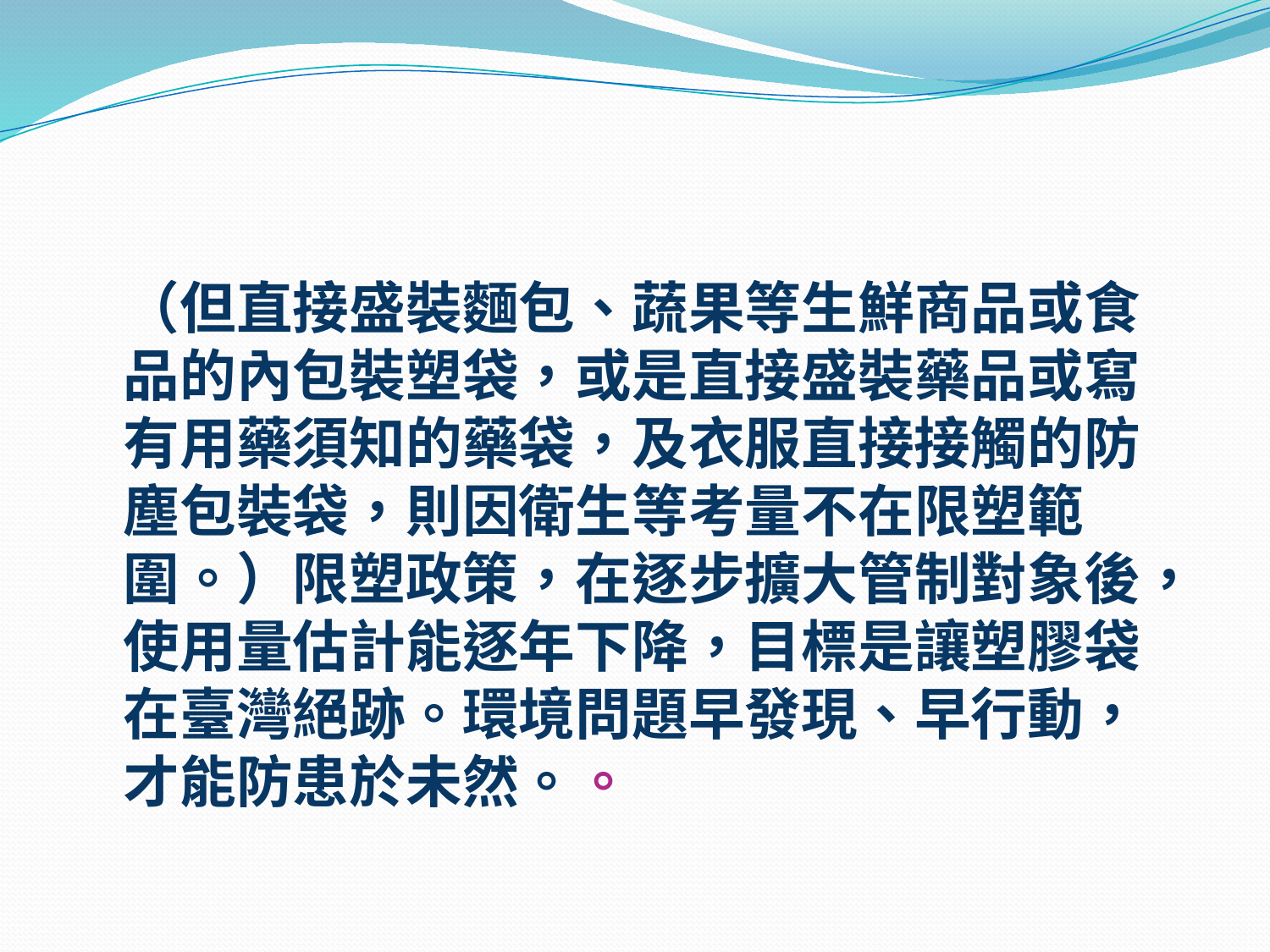

（但直接盛裝麵包、蔬果等生鮮商品或食品的內包裝塑袋，或是直接盛裝藥品或寫有用藥須知的藥袋，及衣服直接接觸的防塵包裝袋，則因衛生等考量不在限塑範圍。）限塑政策，在逐步擴大管制對象後，使用量估計能逐年下降，目標是讓塑膠袋在臺灣絕跡。環境問題早發現、早行動，才能防患於未然。。